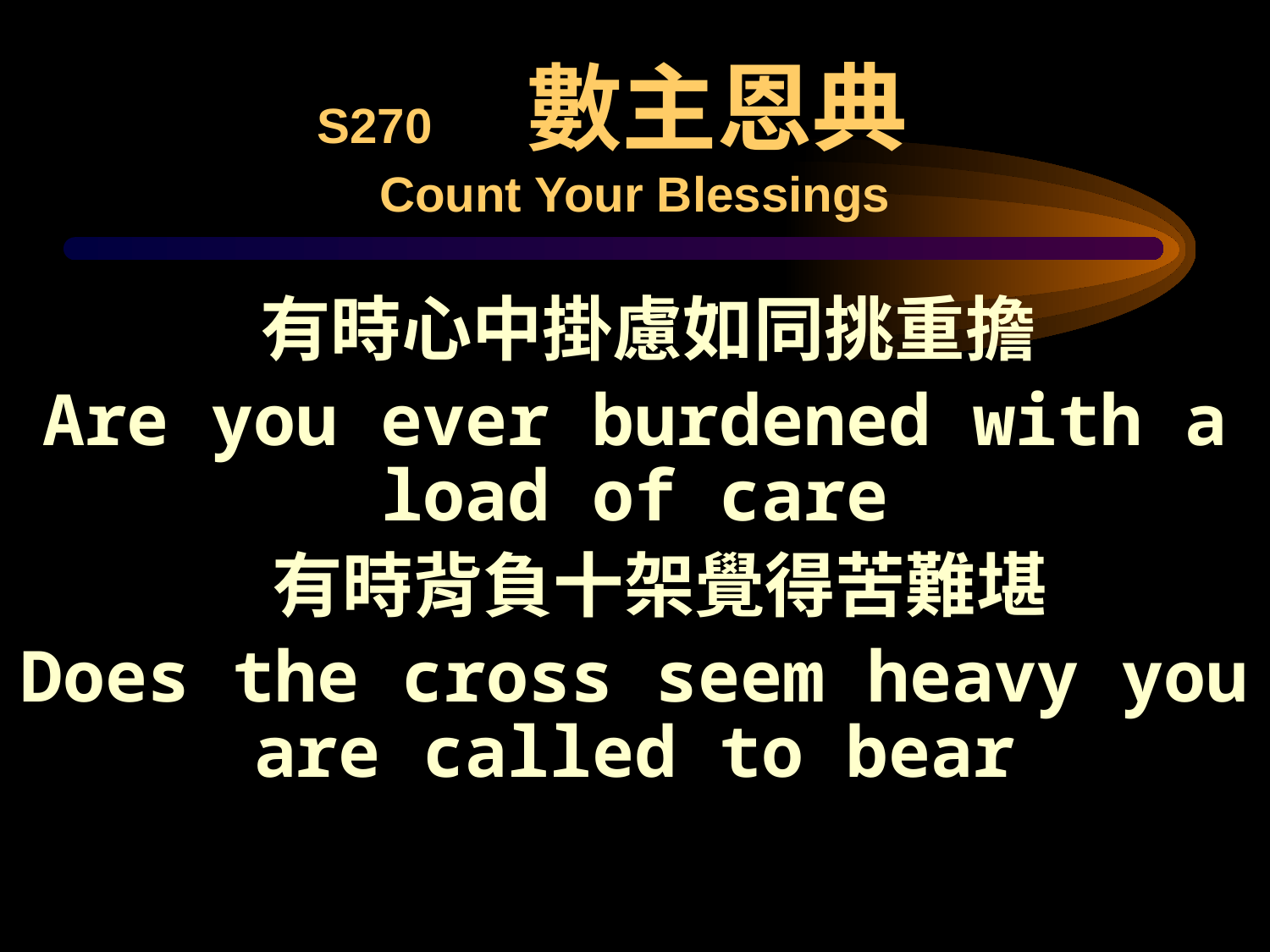

# S270      數主恩典 Count Your Blessings
 有時心中掛慮如同挑重擔
Are you ever burdened with a load of care
  有時背負十架覺得苦難堪
Does the cross seem heavy you are called to bear